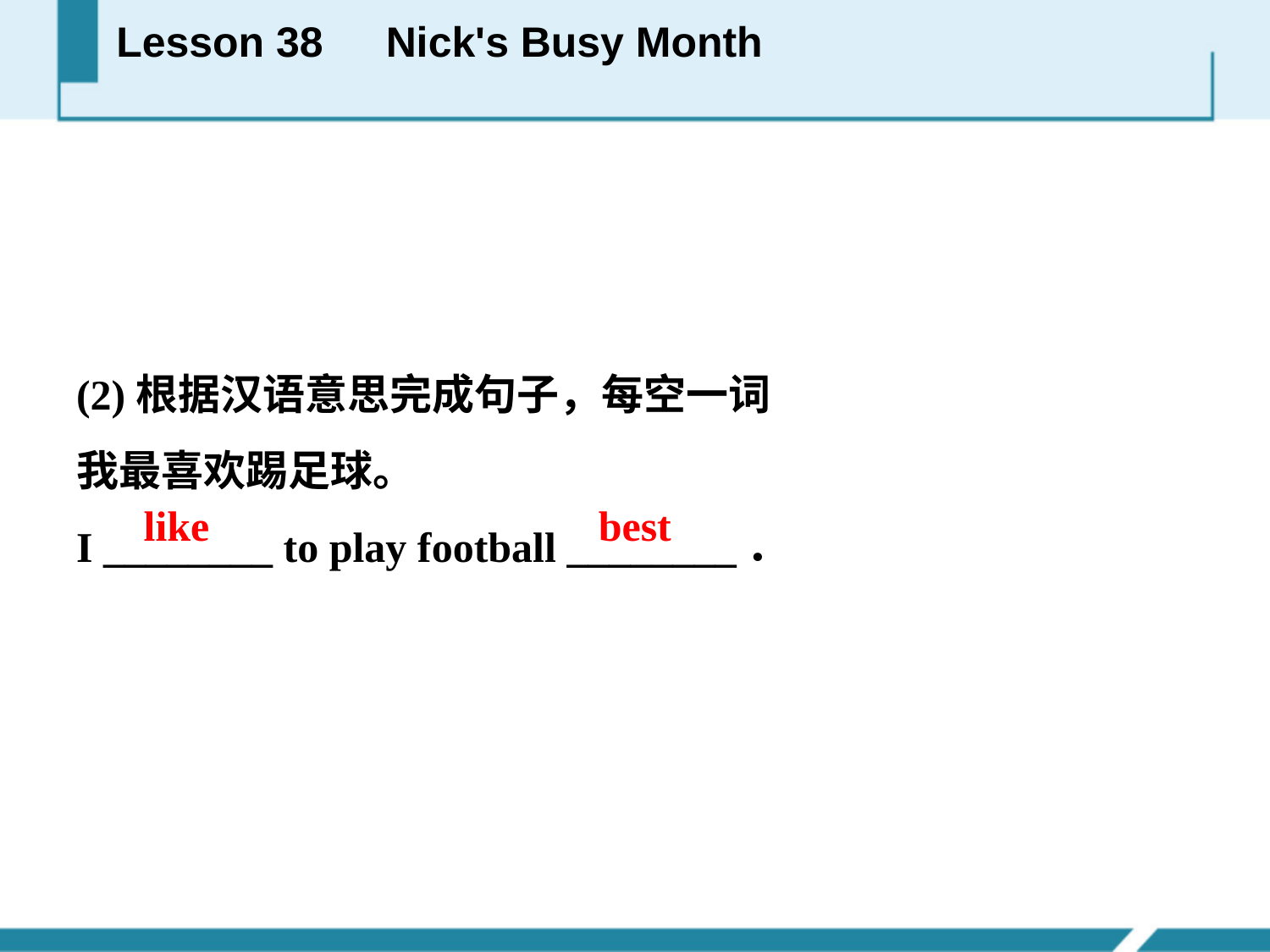

Lesson 38　Nick's Busy Month
(2)根据汉语意思完成句子，每空一词
我最喜欢踢足球。
I ________ to play football ________．

like
best